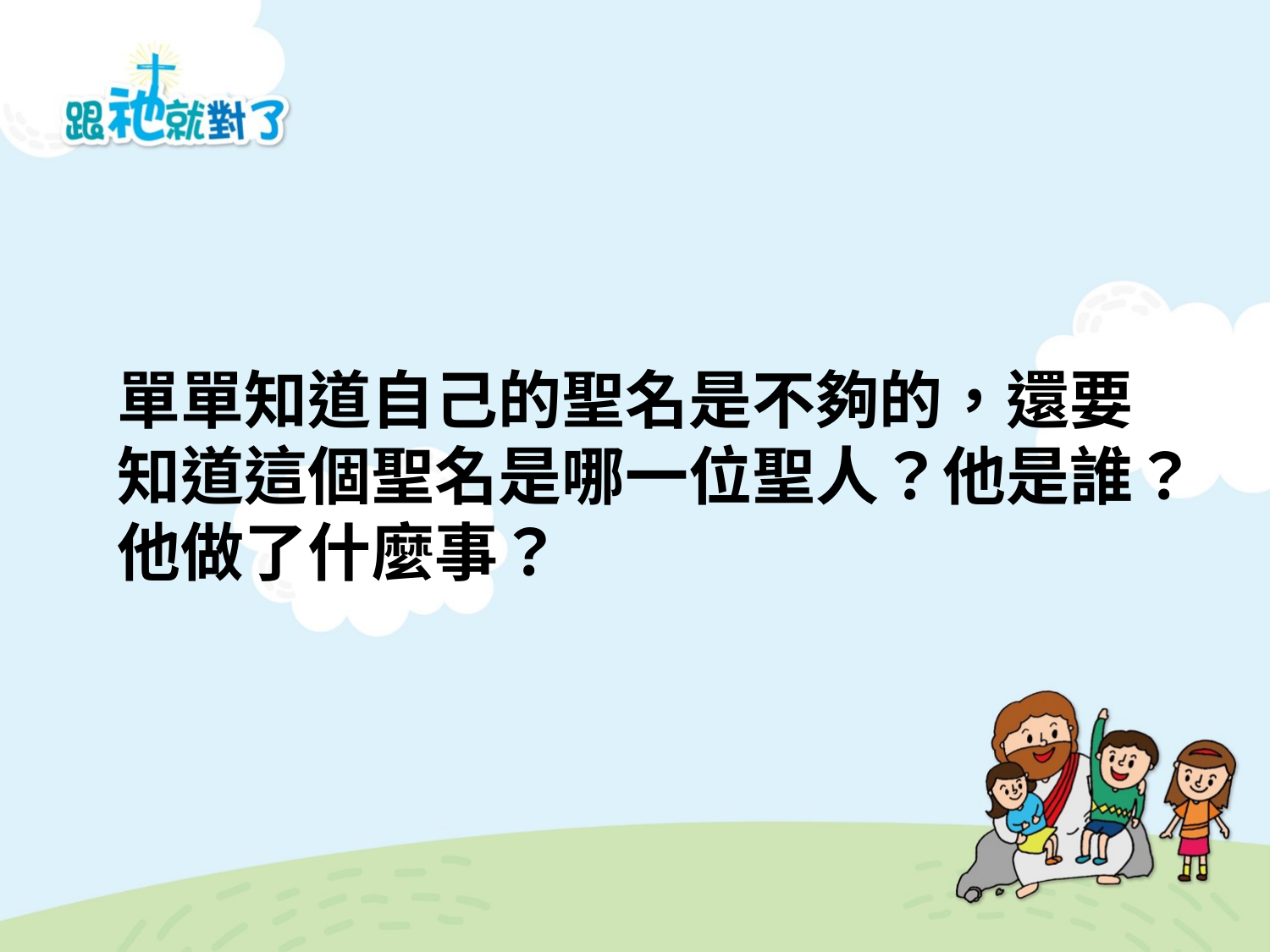

單單知道自己的聖名是不夠的，還要知道這個聖名是哪一位聖人？他是誰？他做了什麼事？